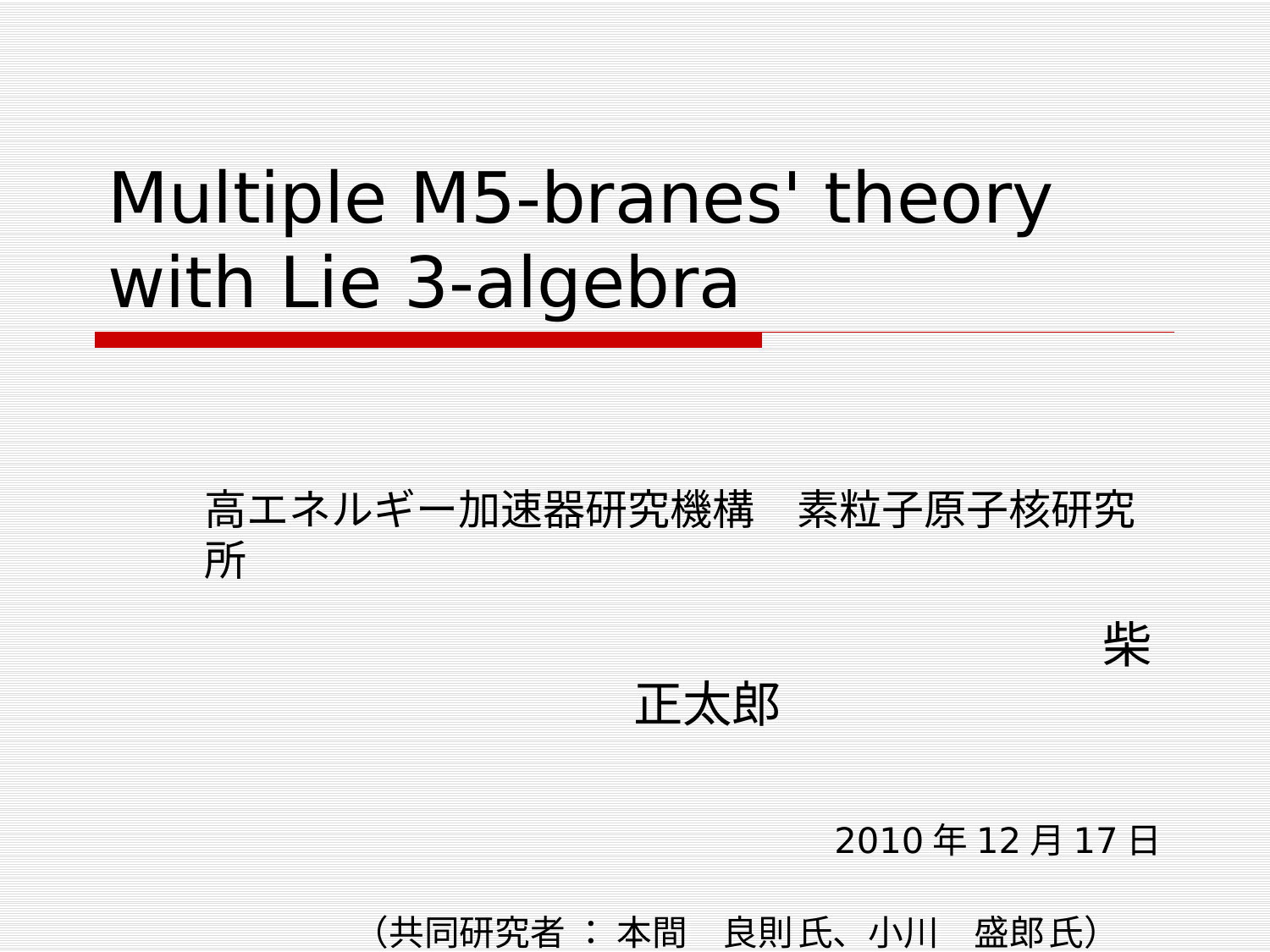

# Multiple M5-branes' theory with Lie 3-algebra
高エネルギー加速器研究機構　素粒子原子核研究所

　　　　　　　　　　　　　　　　　　柴　正太郎

2010年12月17日

（共同研究者 ： 本間　良則 氏、小川　盛郎 氏）